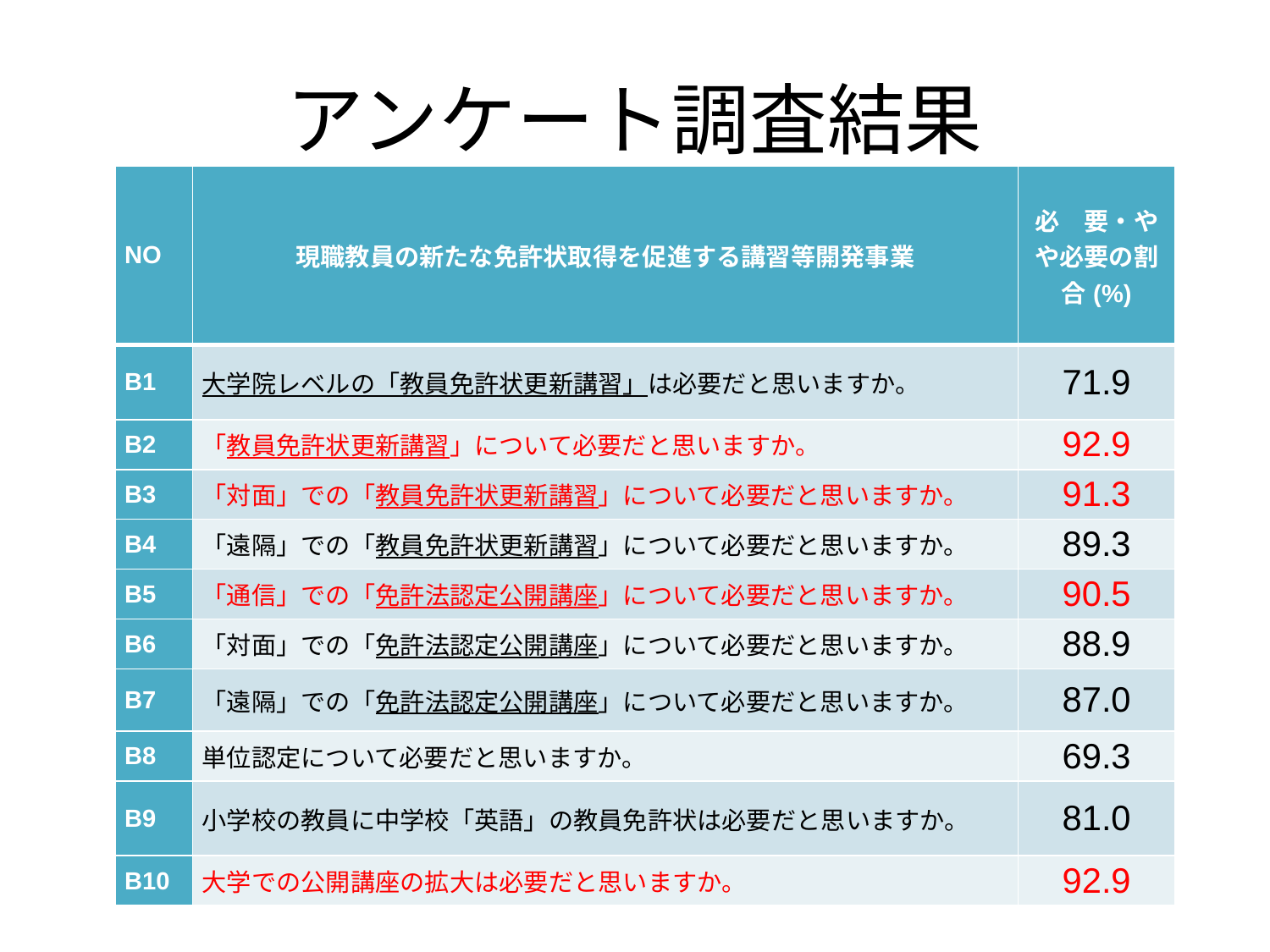

# アンケート調査結果
| NO | 現職教員の新たな免許状取得を促進する講習等開発事業 | 必　要・やや必要の割合(%) |
| --- | --- | --- |
| B1 | 大学院レベルの「教員免許状更新講習」は必要だと思いますか。 | 71.9 |
| B2 | 「教員免許状更新講習」について必要だと思いますか。 | 92.9 |
| B3 | 「対面」での「教員免許状更新講習」について必要だと思いますか。 | 91.3 |
| B4 | 「遠隔」での「教員免許状更新講習」について必要だと思いますか。 | 89.3 |
| B5 | 「通信」での「免許法認定公開講座」について必要だと思いますか。 | 90.5 |
| B6 | 「対面」での「免許法認定公開講座」について必要だと思いますか。 | 88.9 |
| B7 | 「遠隔」での「免許法認定公開講座」について必要だと思いますか。 | 87.0 |
| B8 | 単位認定について必要だと思いますか。 | 69.3 |
| B9 | 小学校の教員に中学校「英語」の教員免許状は必要だと思いますか。 | 81.0 |
| B10 | 大学での公開講座の拡大は必要だと思いますか。 | 92.9 |